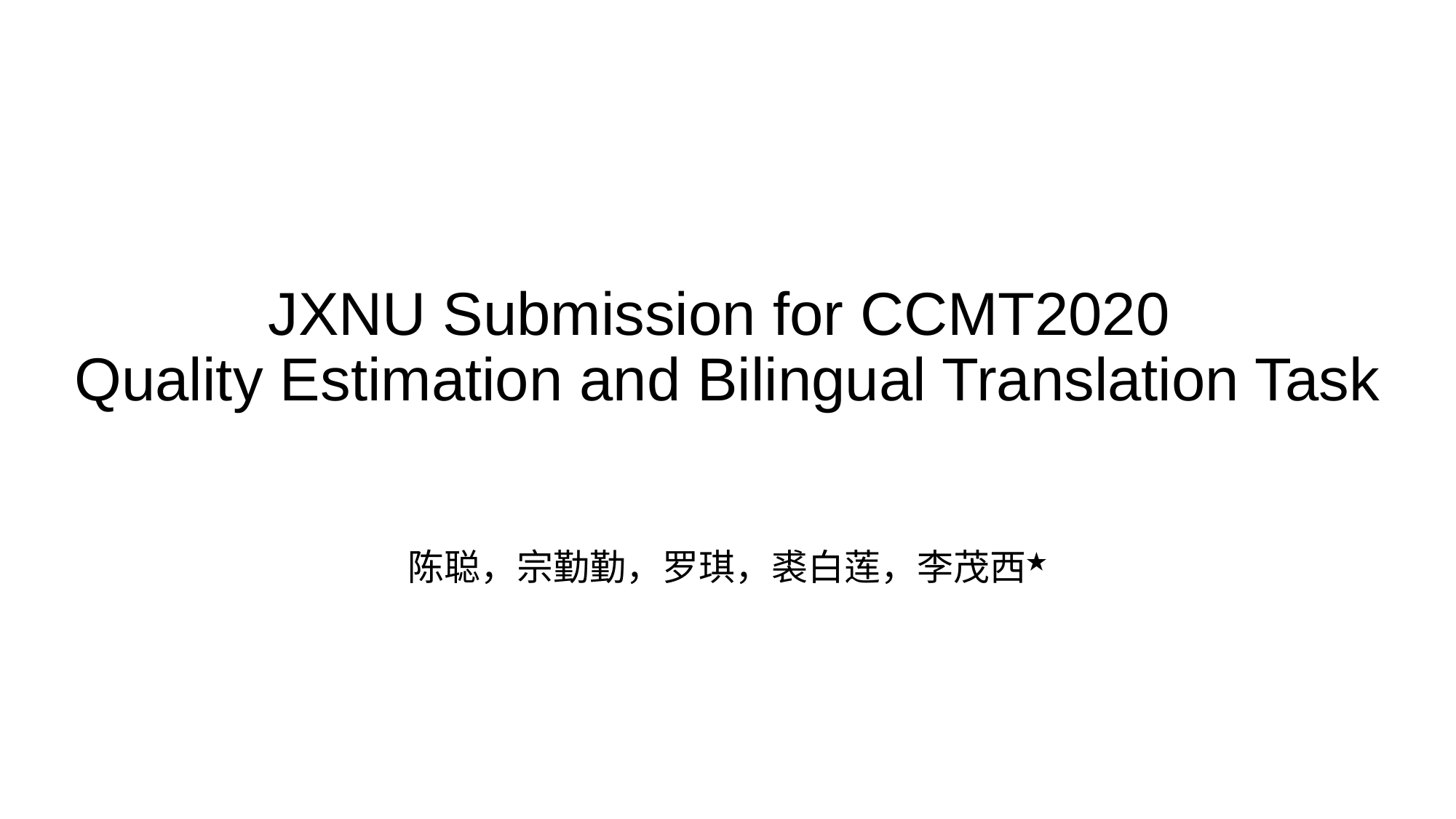

# JXNU Submission for CCMT2020 Quality Estimation and Bilingual Translation Task

陈聪，宗勤勤，罗琪，裘白莲，李茂西★